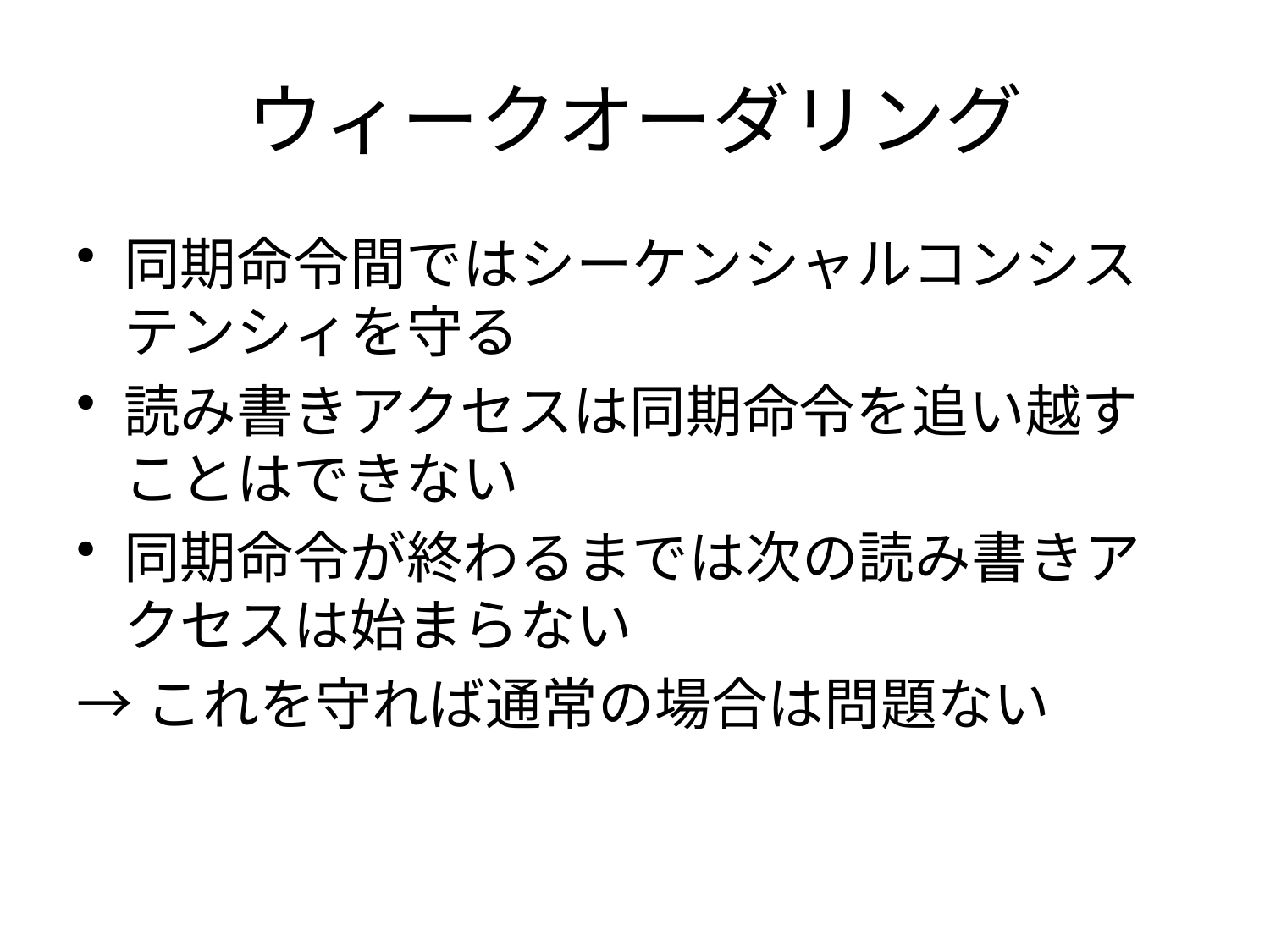

# ウィークオーダリング
同期命令間ではシーケンシャルコンシステンシィを守る
読み書きアクセスは同期命令を追い越すことはできない
同期命令が終わるまでは次の読み書きアクセスは始まらない
→これを守れば通常の場合は問題ない